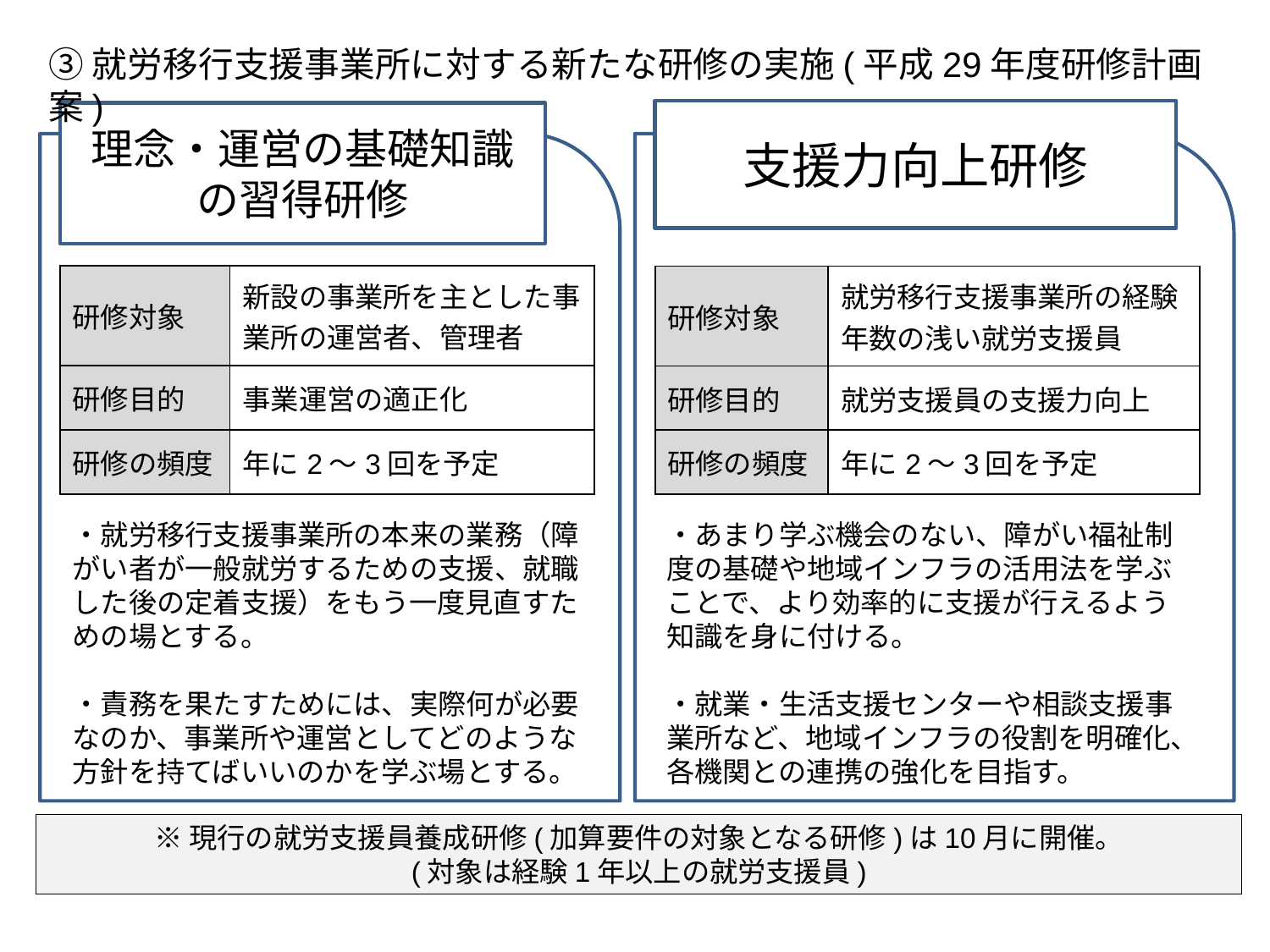

③就労移行支援事業所に対する新たな研修の実施(平成29年度研修計画案)
支援力向上研修

理念・運営の基礎知識の習得研修

| 研修対象 | 新設の事業所を主とした事業所の運営者、管理者 |
| --- | --- |
| 研修目的 | 事業運営の適正化 |
| 研修の頻度 | 年に2～3回を予定 |
| 研修対象 | 就労移行支援事業所の経験年数の浅い就労支援員 |
| --- | --- |
| 研修目的 | 就労支援員の支援力向上 |
| 研修の頻度 | 年に2～3回を予定 |

・就労移行支援事業所の本来の業務（障がい者が一般就労するための支援、就職した後の定着支援）をもう一度見直すための場とする。

・責務を果たすためには、実際何が必要なのか、事業所や運営としてどのような方針を持てばいいのかを学ぶ場とする。
・あまり学ぶ機会のない、障がい福祉制度の基礎や地域インフラの活用法を学ぶことで、より効率的に支援が行えるよう知識を身に付ける。

・就業・生活支援センターや相談支援事業所など、地域インフラの役割を明確化、各機関との連携の強化を目指す。
※現行の就労支援員養成研修(加算要件の対象となる研修)は10月に開催。
(対象は経験1年以上の就労支援員)